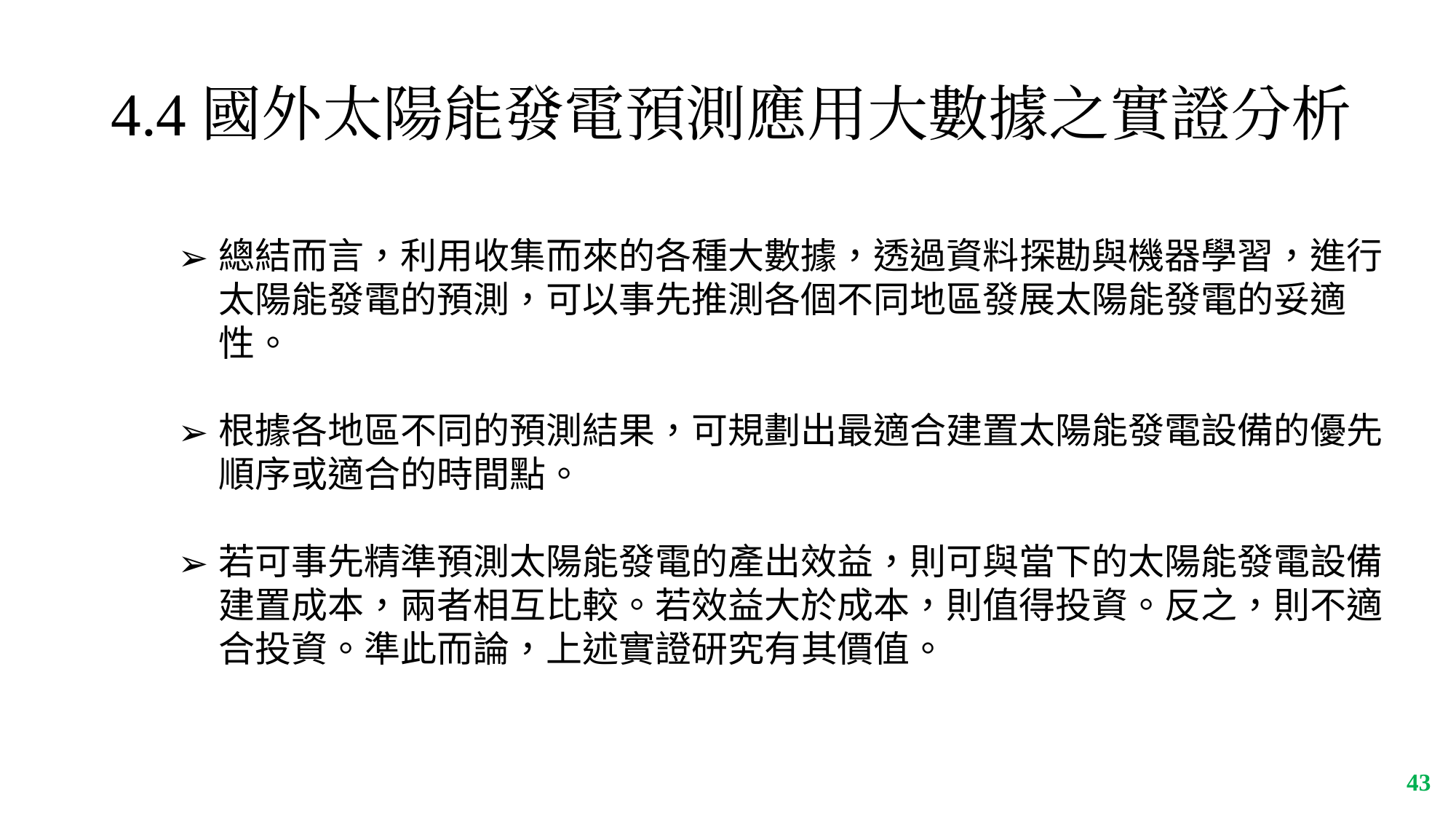

# 4.4國外太陽能發電預測應用大數據之實證分析
總結而言，利用收集而來的各種大數據，透過資料探勘與機器學習，進行太陽能發電的預測，可以事先推測各個不同地區發展太陽能發電的妥適性。

根據各地區不同的預測結果，可規劃出最適合建置太陽能發電設備的優先順序或適合的時間點。

若可事先精準預測太陽能發電的產出效益，則可與當下的太陽能發電設備建置成本，兩者相互比較。若效益大於成本，則值得投資。反之，則不適合投資。準此而論，上述實證研究有其價值。
43